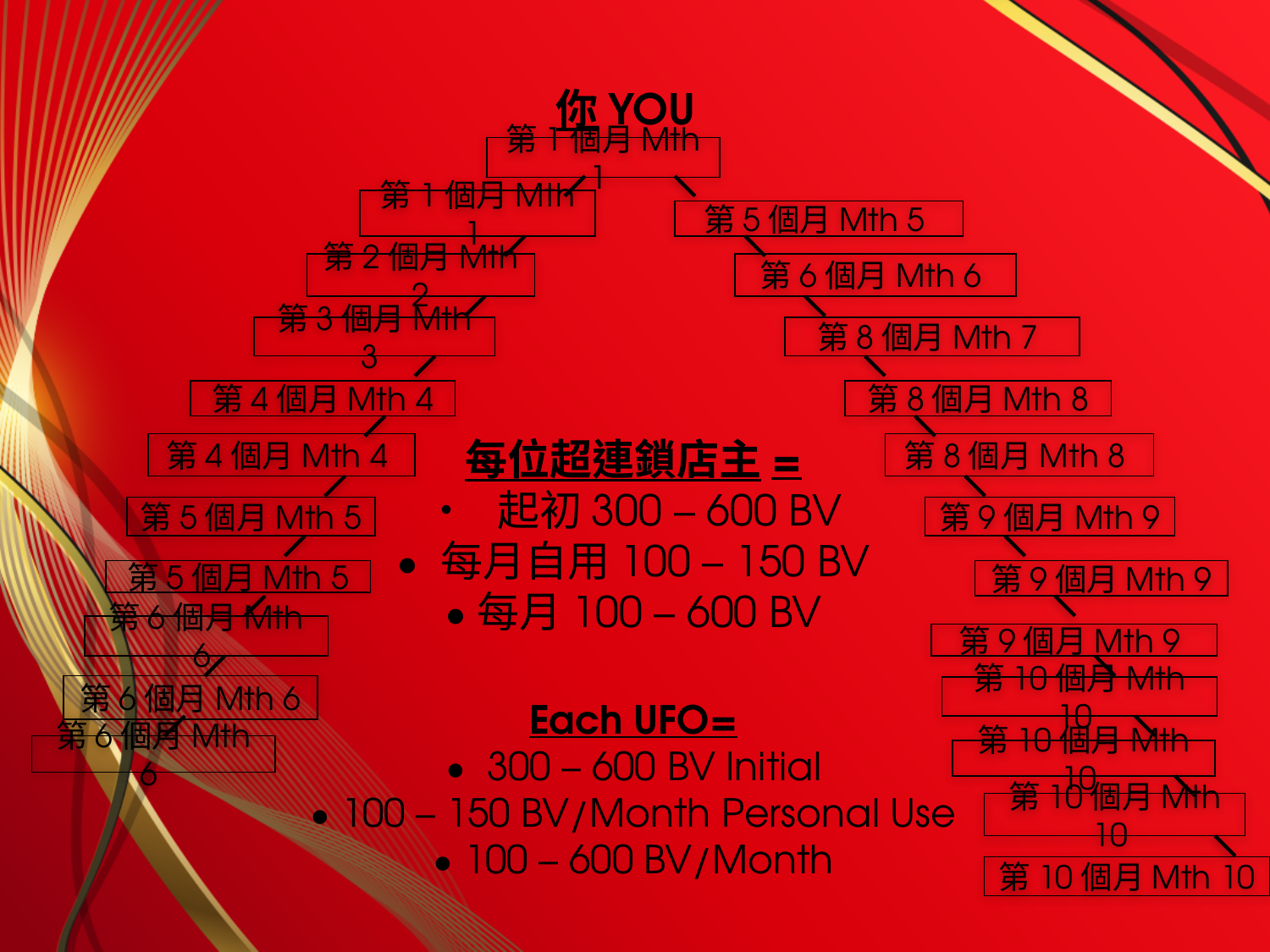

你YOU
第1個月Mth 1
第1個月Mth 1
第5個月Mth 5
第2個月Mth 2
第6個月Mth 6
第3個月Mth 3
第8個月Mth 7
第4個月Mth 4
第8個月Mth 8

每位超連鎖店主=
•  起初300 – 600 BV
• 每月自用100 – 150 BV
•每月100 – 600 BV

Each UFO=
•  300 – 600 BV Initial
• 100 – 150 BV/Month Personal Use
• 100 – 600 BV/Month
第4個月Mth 4
第8個月Mth 8
第5個月Mth 5
第9個月Mth 9
第5個月Mth 5
第9個月Mth 9
第6個月Mth 6
第9個月Mth 9
第6個月Mth 6
第10個月Mth 10
第6個月Mth 6
第10個月Mth 10
第10個月Mth 10
第10個月Mth 10